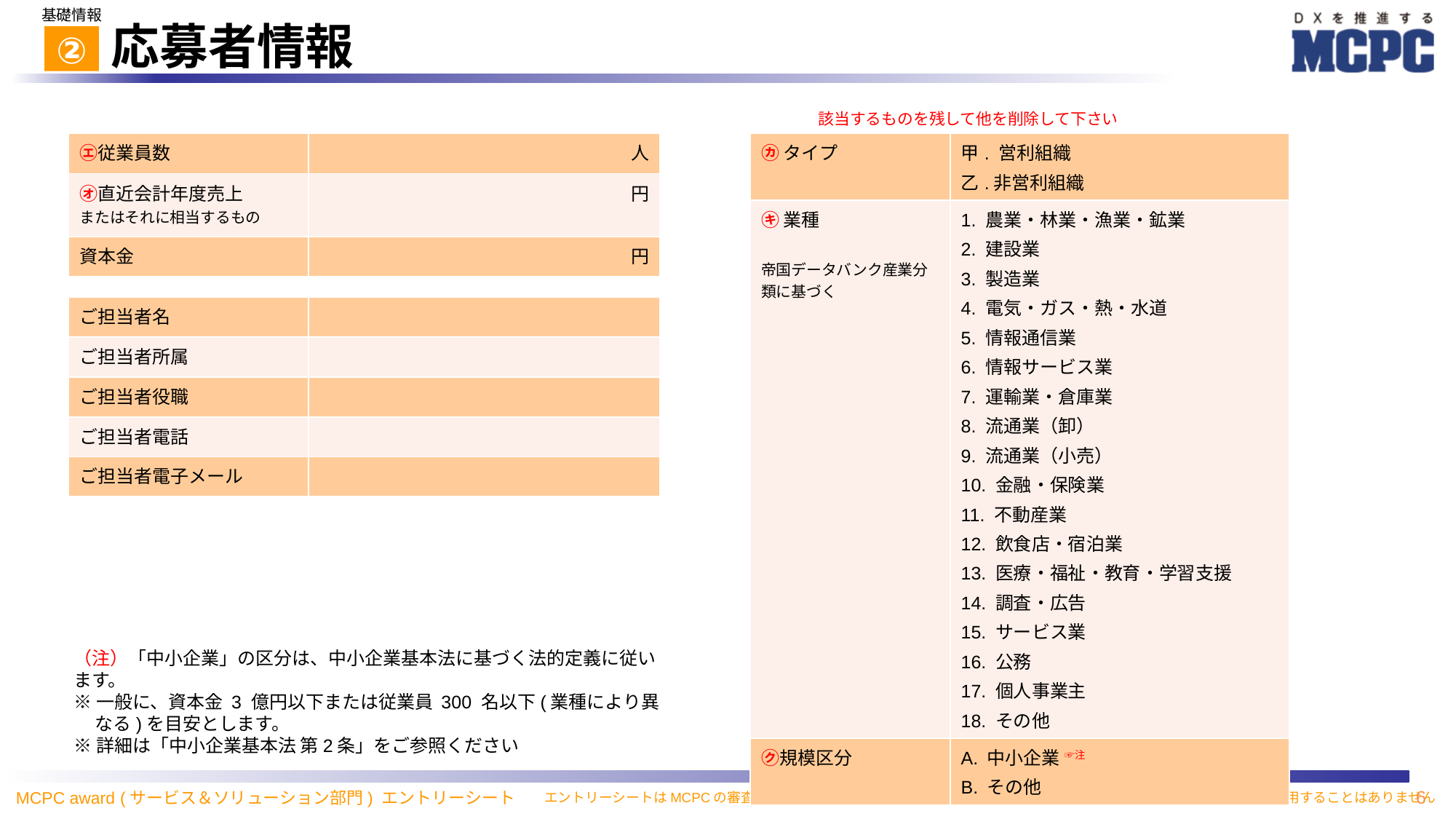

基礎情報
# 応募者情報
②
該当するものを残して他を削除して下さい
| ㋓従業員数 | 人 |
| --- | --- |
| ㋔直近会計年度売上 またはそれに相当するもの | 円 |
| 資本金 | 円 |
| ㋕ タイプ | 甲. 営利組織 乙.非営利組織 |
| --- | --- |
| ㋖ 業種 帝国データバンク産業分類に基づく | 1. 農業・林業・漁業・鉱業 2. 建設業 3. 製造業 4. 電気・ガス・熱・水道 5. 情報通信業 6. 情報サービス業 7. 運輸業・倉庫業 8. 流通業（卸） 9. 流通業（小売） 10. 金融・保険業 11. 不動産業 12. 飲食店・宿泊業 13. 医療・福祉・教育・学習支援 14. 調査・広告 15. サービス業 16. 公務 17. 個人事業主 18. その他 |
| ㋗規模区分 | A. 中小企業 ☞注 B. その他 |
| ご担当者名 |  |
| --- | --- |
| ご担当者所属 |  |
| ご担当者役職 |  |
| ご担当者電話 |  |
| ご担当者電子メール |  |
（注）「中小企業」の区分は、中小企業基本法に基づく法的定義に従います。
※一般に、資本金 3 億円以下または従業員 300 名以下(業種により異なる)を目安とします。
※詳細は「中小企業基本法 第2条」をご参照ください
6